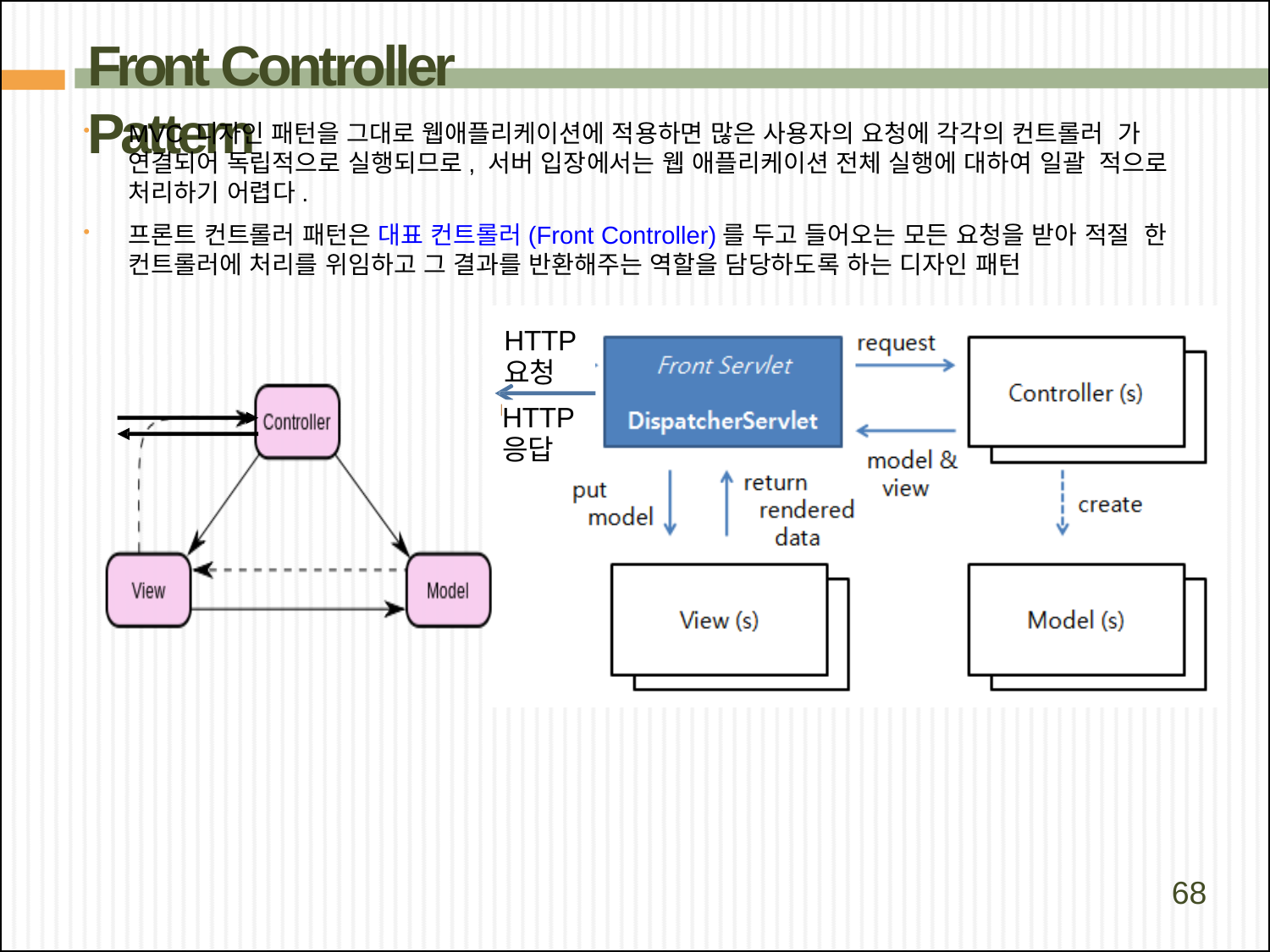

# Front Controller Pattern

MVC 디자인 패턴을 그대로 웹애플리케이션에 적용하면 많은 사용자의 요청에 각각의 컨트롤러  가 연결되어 독립적으로 실행되므로, 서버 입장에서는 웹 애플리케이션 전체 실행에 대하여 일괄  적으로 처리하기 어렵다.
프론트 컨트롤러 패턴은 대표 컨트롤러(Front Controller)를 두고 들어오는 모든 요청을 받아 적절  한 컨트롤러에 처리를 위임하고 그 결과를 반환해주는 역할을 담당하도록 하는 디자인 패턴

HTTP 요청

HTTP 응답

68